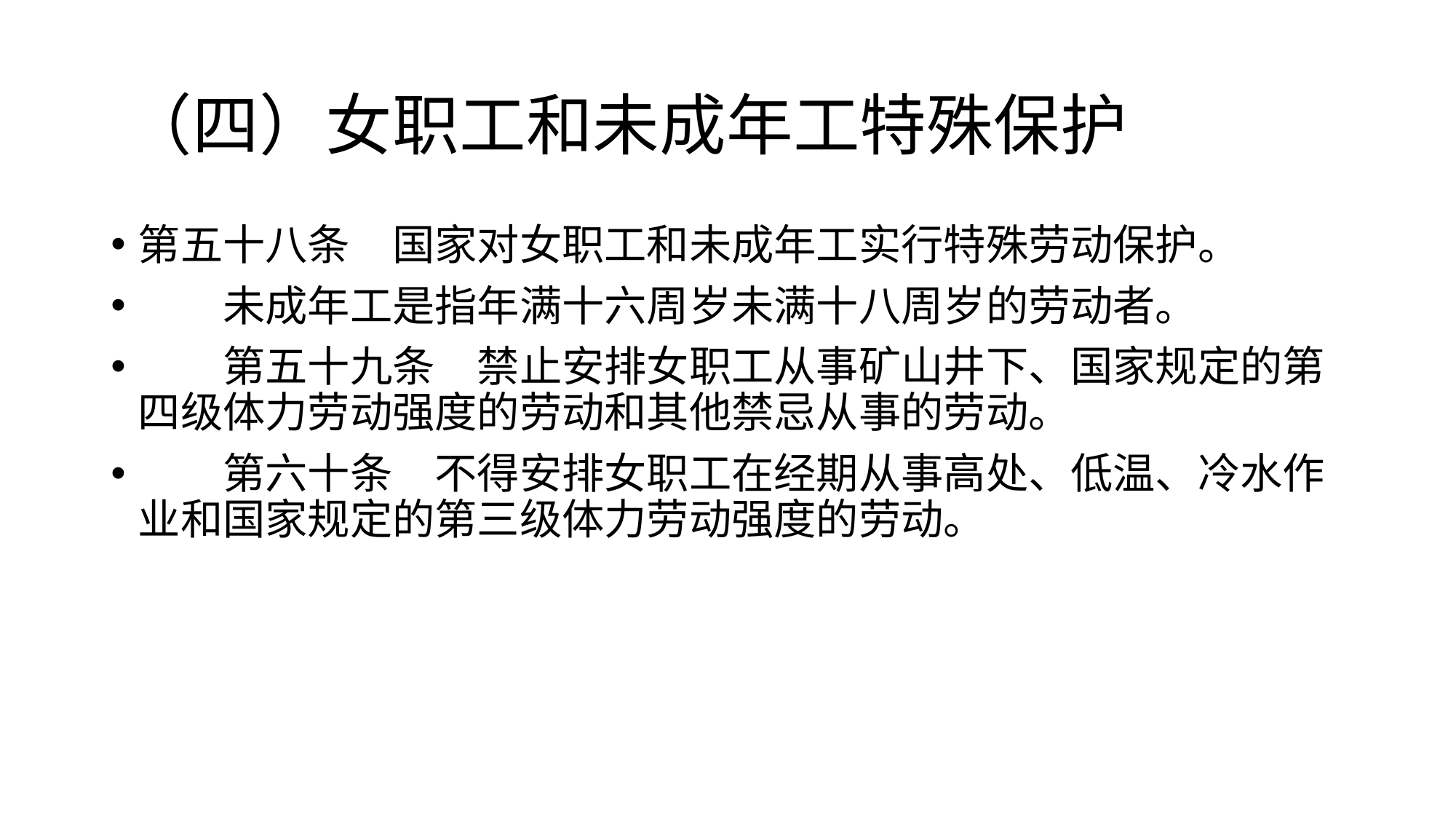

# （四）女职工和未成年工特殊保护
第五十八条　国家对女职工和未成年工实行特殊劳动保护。
　　未成年工是指年满十六周岁未满十八周岁的劳动者。
　　第五十九条　禁止安排女职工从事矿山井下、国家规定的第四级体力劳动强度的劳动和其他禁忌从事的劳动。
　　第六十条　不得安排女职工在经期从事高处、低温、冷水作业和国家规定的第三级体力劳动强度的劳动。